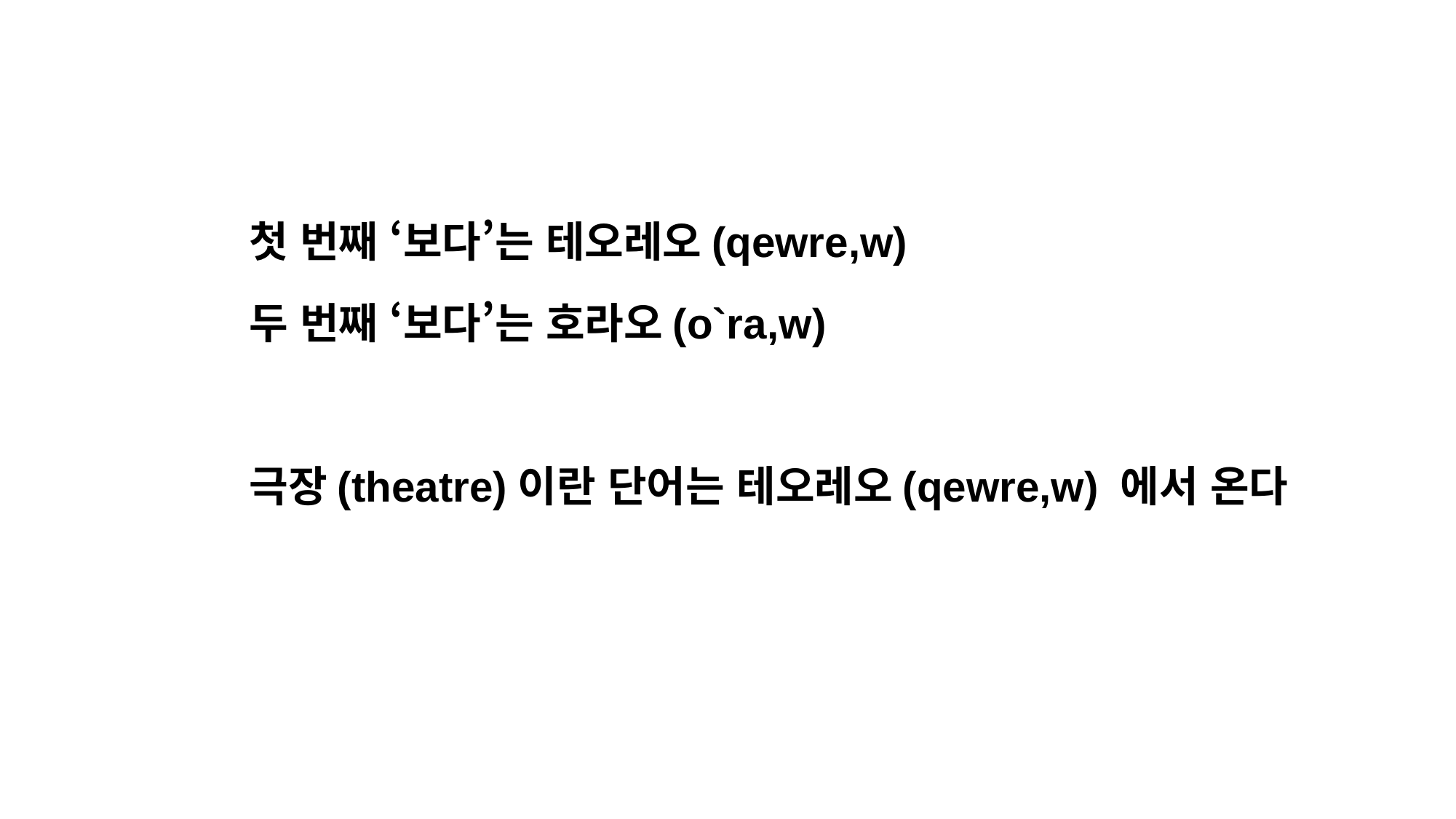

첫 번째 ‘보다’는 테오레오(qewre,w)
두 번째 ‘보다’는 호라오(o`ra,w)

극장(theatre)이란 단어는 테오레오(qewre,w) 에서 온다